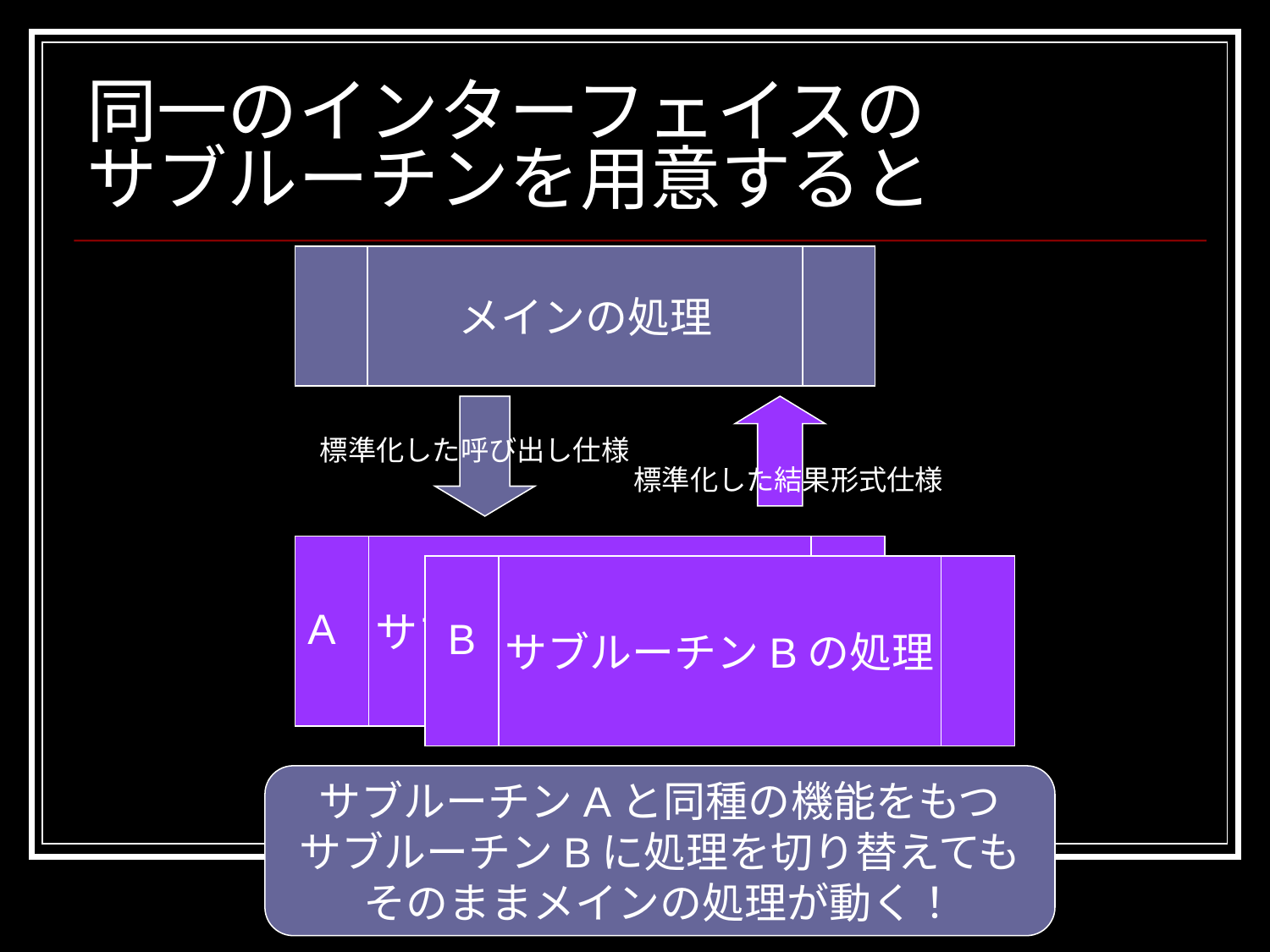

# 同一のインターフェイスの サブルーチンを用意すると
メインの処理

標準化した呼び出し仕様
標準化した結果形式仕様
サブルーチンAの処理
サブルーチンBの処理
B
A
サブルーチンAと同種の機能をもつ
サブルーチンBに処理を切り替えても
そのままメインの処理が動く！